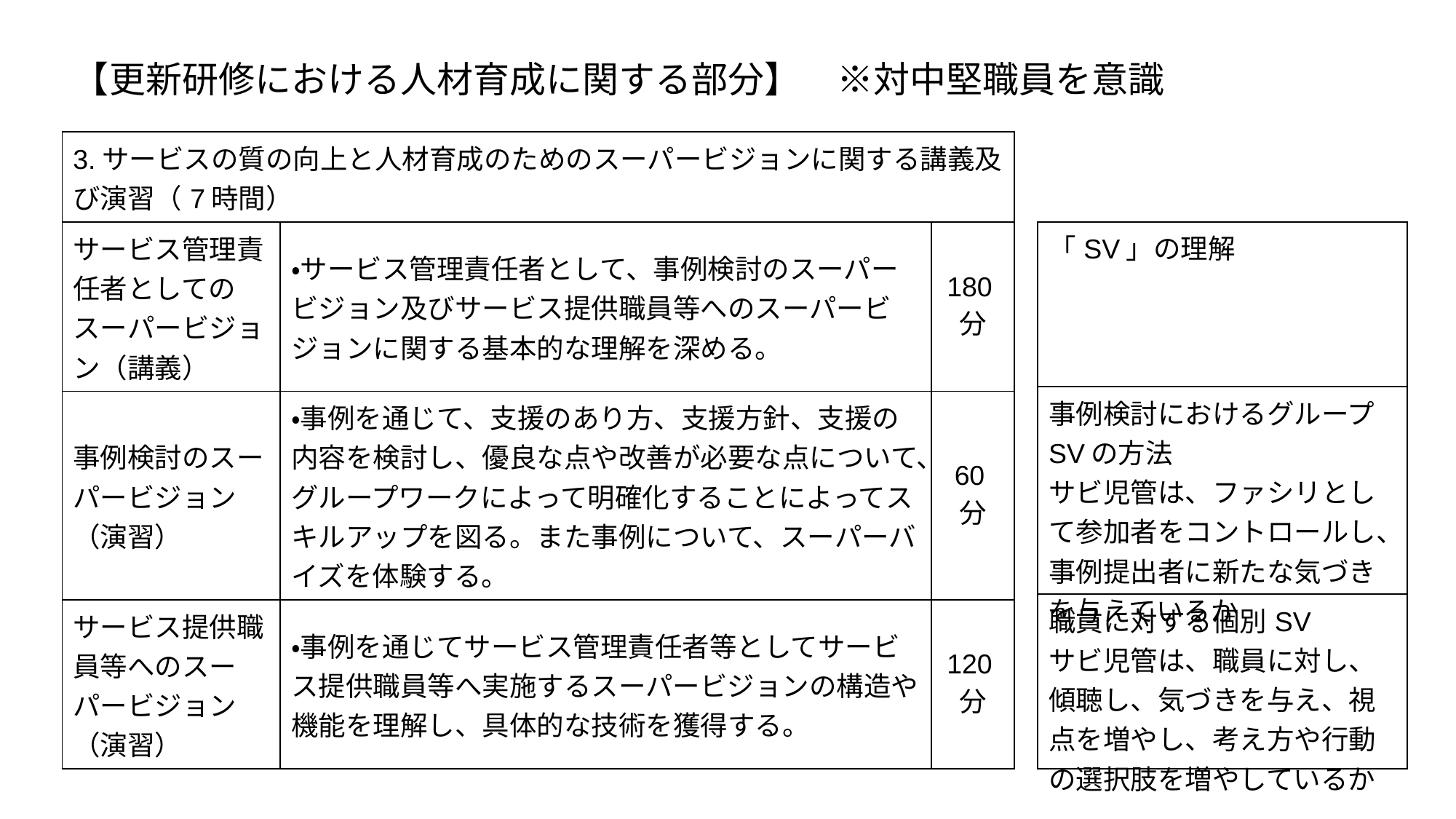

【更新研修における人材育成に関する部分】　※対中堅職員を意識
| 3.サービスの質の向上と人材育成のためのスーパービジョンに関する講義及び演習（7時間） |  |  |
| --- | --- | --- |
| サービス管理責任者としてのスーパービジョン（講義） | ・サービス管理責任者として、事例検討のスーパービジョン及びサービス提供職員等へのスーパービジョンに関する基本的な理解を深める。 | 180分 |
| 事例検討のスーパービジョン（演習） | ・事例を通じて、支援のあり方、支援方針、支援の内容を検討し、優良な点や改善が必要な点について、グループワークによって明確化することによってスキルアップを図る。また事例について、スーパーバイズを体験する。 | 60分 |
| サービス提供職員等へのスーパービジョン（演習） | ・事例を通じてサービス管理責任者等としてサービス提供職員等へ実施するスーパービジョンの構造や機能を理解し、具体的な技術を獲得する。 | 120分 |
| 「SV」の理解 |
| --- |
| 事例検討におけるグループSVの方法 サビ児管は、ファシリとして参加者をコントロールし、事例提出者に新たな気づきを与えているか |
| 職員に対する個別SV サビ児管は、職員に対し、傾聴し、気づきを与え、視点を増やし、考え方や行動の選択肢を増やしているか |